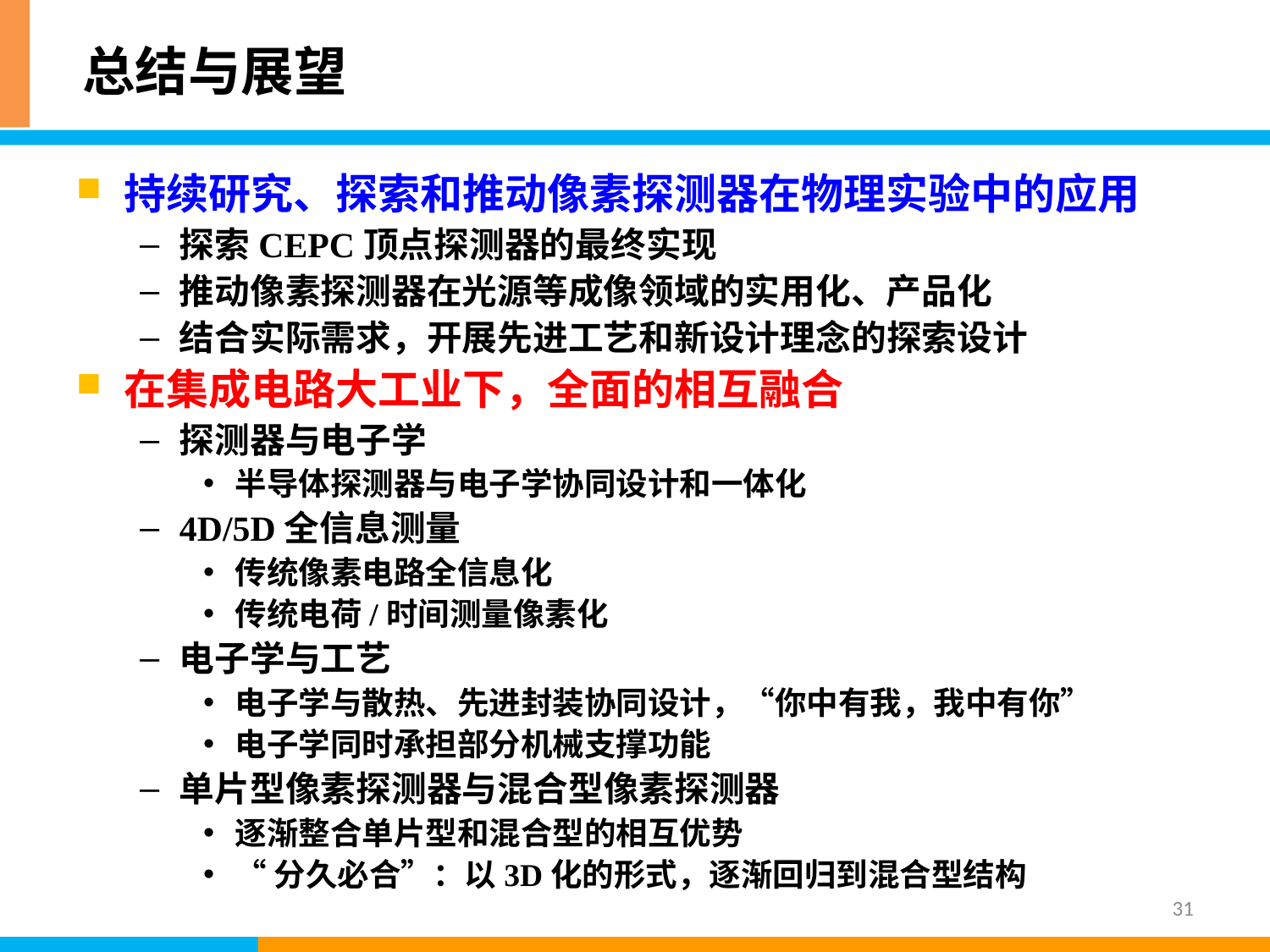

# 总结与展望
持续研究、探索和推动像素探测器在物理实验中的应用
探索CEPC顶点探测器的最终实现
推动像素探测器在光源等成像领域的实用化、产品化
结合实际需求，开展先进工艺和新设计理念的探索设计
在集成电路大工业下，全面的相互融合
探测器与电子学
半导体探测器与电子学协同设计和一体化
4D/5D全信息测量
传统像素电路全信息化
传统电荷/时间测量像素化
电子学与工艺
电子学与散热、先进封装协同设计，“你中有我，我中有你”
电子学同时承担部分机械支撑功能
单片型像素探测器与混合型像素探测器
逐渐整合单片型和混合型的相互优势
“分久必合”：以3D化的形式，逐渐回归到混合型结构
31